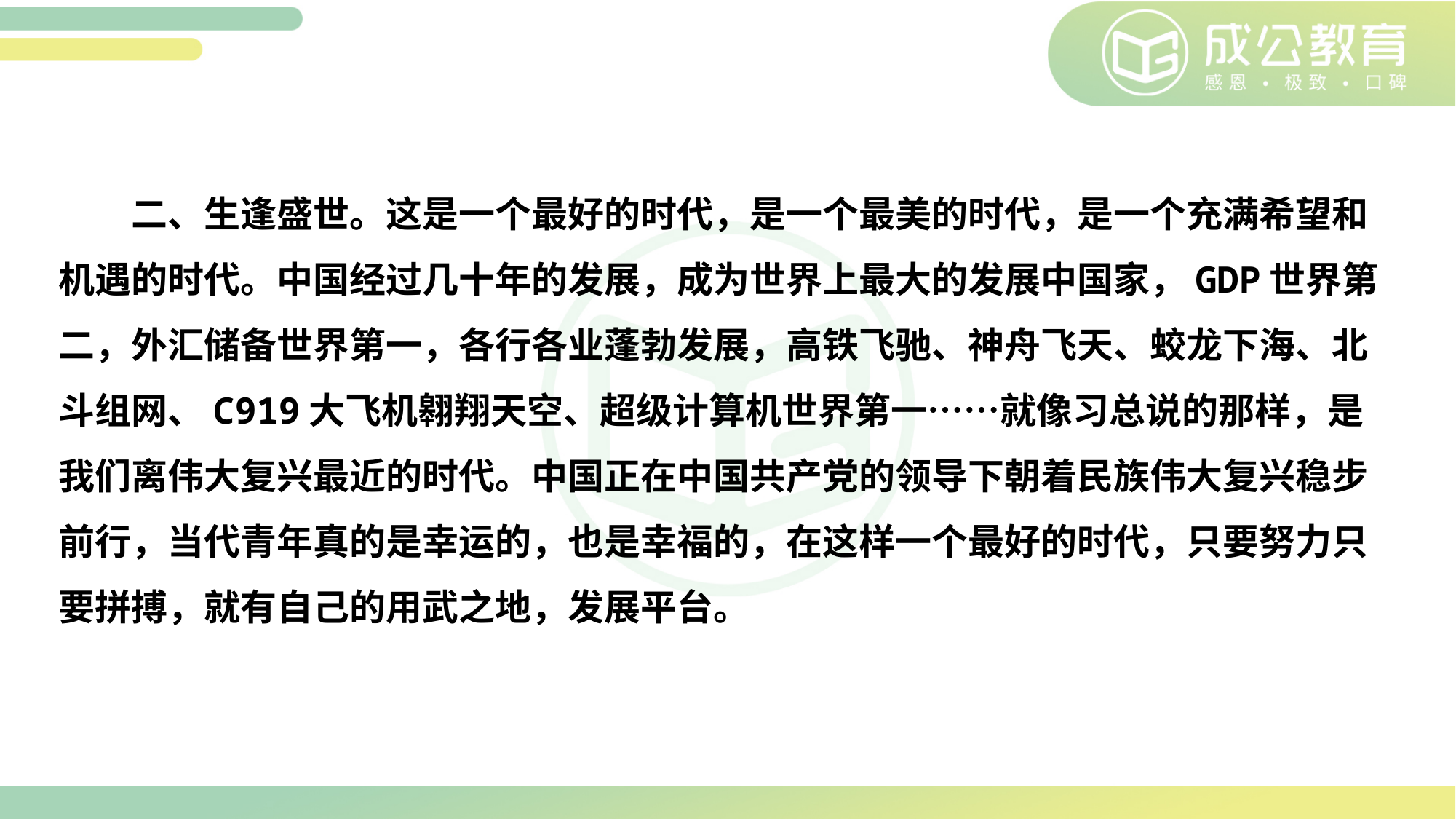

二、生逢盛世。这是一个最好的时代，是一个最美的时代，是一个充满希望和机遇的时代。中国经过几十年的发展，成为世界上最大的发展中国家，GDP世界第二，外汇储备世界第一，各行各业蓬勃发展，高铁飞驰、神舟飞天、蛟龙下海、北斗组网、C919大飞机翱翔天空、超级计算机世界第一……就像习总说的那样，是我们离伟大复兴最近的时代。中国正在中国共产党的领导下朝着民族伟大复兴稳步前行，当代青年真的是幸运的，也是幸福的，在这样一个最好的时代，只要努力只要拼搏，就有自己的用武之地，发展平台。